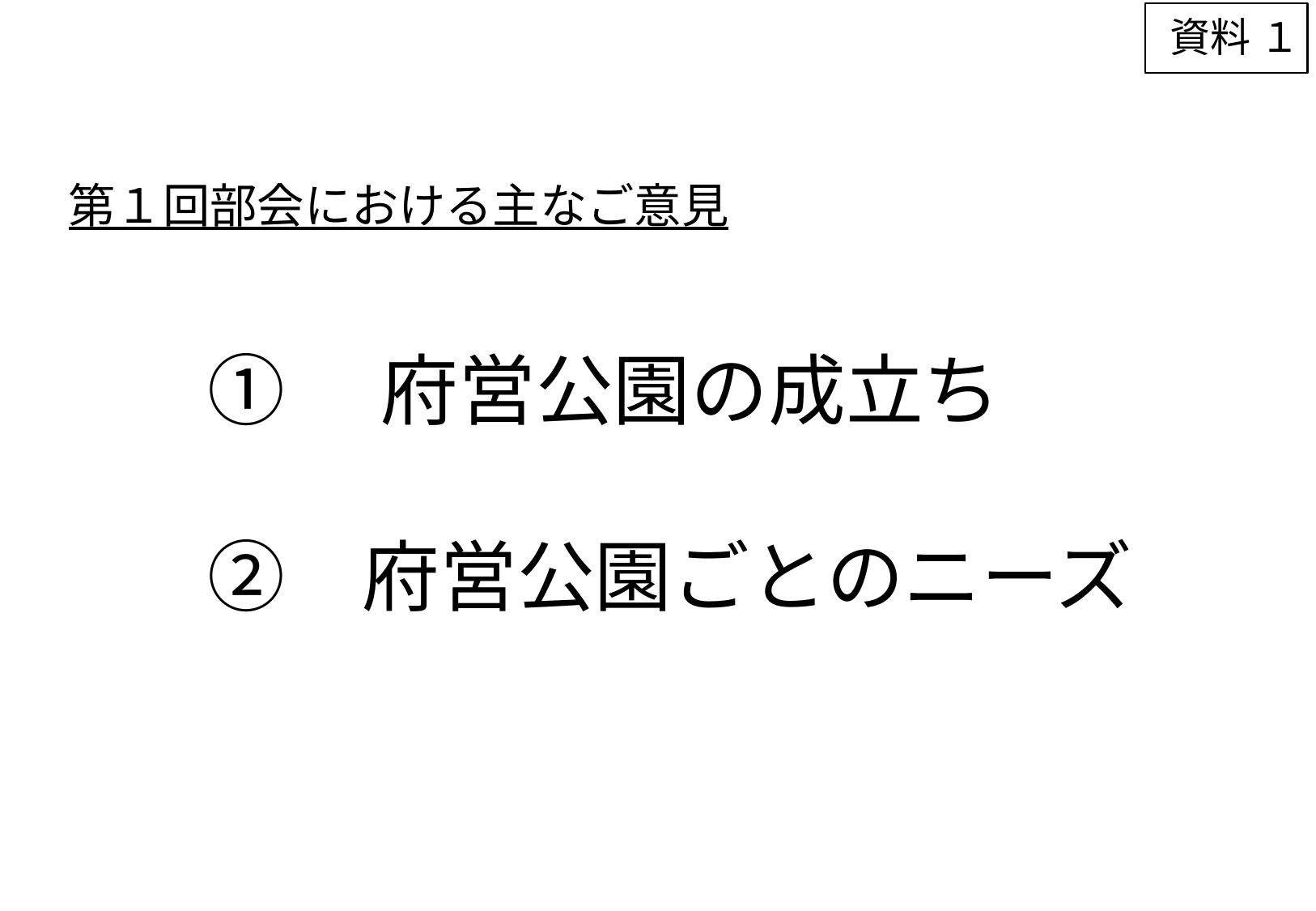

資料 １
第１回部会における主なご意見
# ①　府営公園の成立ち ②　府営公園ごとのニーズ